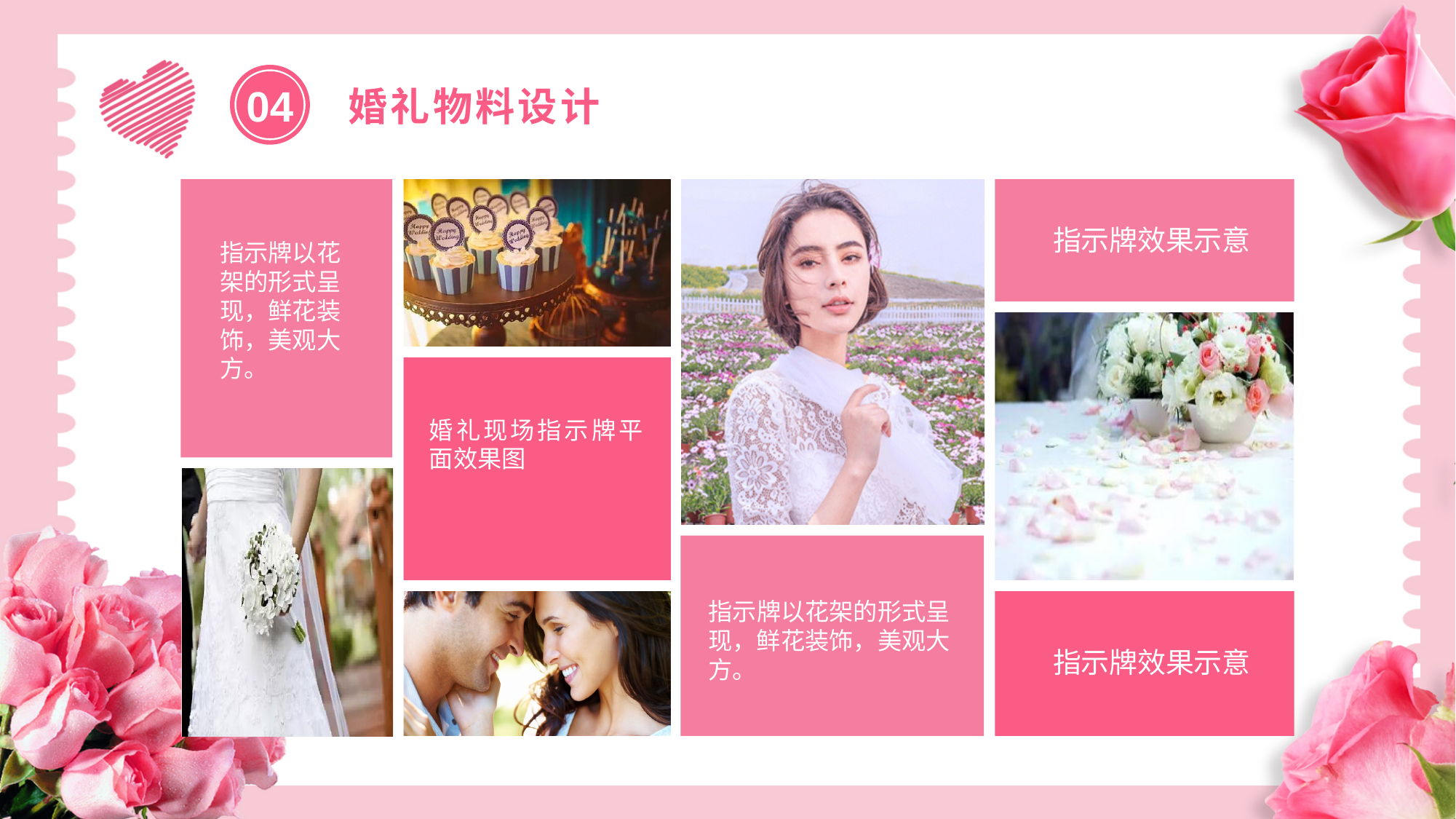

婚礼物料设计
04

指示牌效果示意
指示牌以花架的形式呈现，鲜花装饰，美观大方。

婚礼现场指示牌平面效果图

指示牌以花架的形式呈现，鲜花装饰，美观大方。
指示牌效果示意